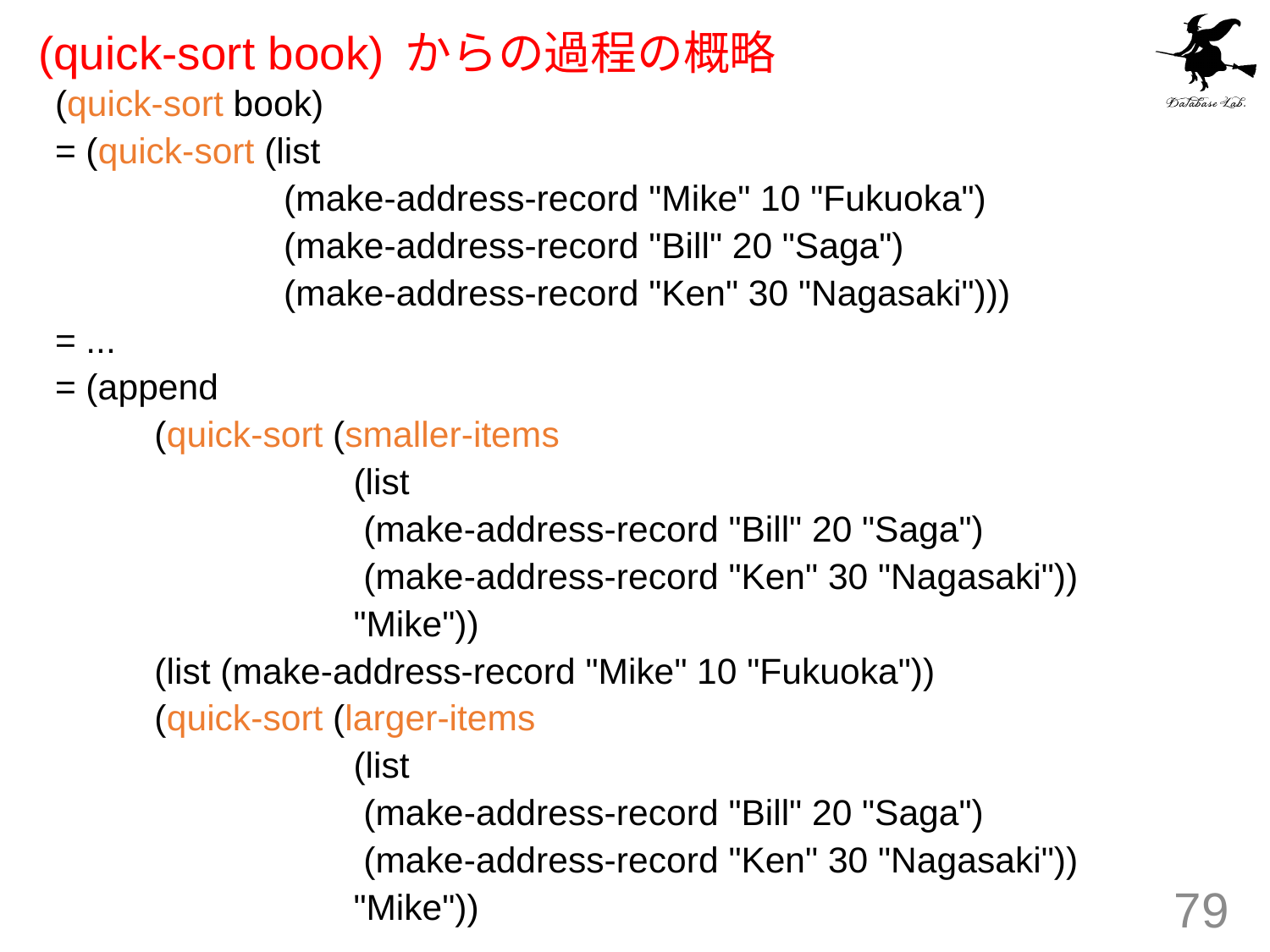

# (quick-sort book) からの過程の概略
(quick-sort book)
= (quick-sort (list
                       (make-address-record "Mike" 10 "Fukuoka")
                       (make-address-record "Bill" 20 "Saga")
                       (make-address-record "Ken" 30 "Nagasaki")))
= ...
= (append
          (quick-sort (smaller-items
                              (list
                               (make-address-record "Bill" 20 "Saga")
                               (make-address-record "Ken" 30 "Nagasaki"))
                              "Mike"))
          (list (make-address-record "Mike" 10 "Fukuoka"))
          (quick-sort (larger-items
                              (list
                               (make-address-record "Bill" 20 "Saga")
                               (make-address-record "Ken" 30 "Nagasaki"))
                              "Mike"))

79